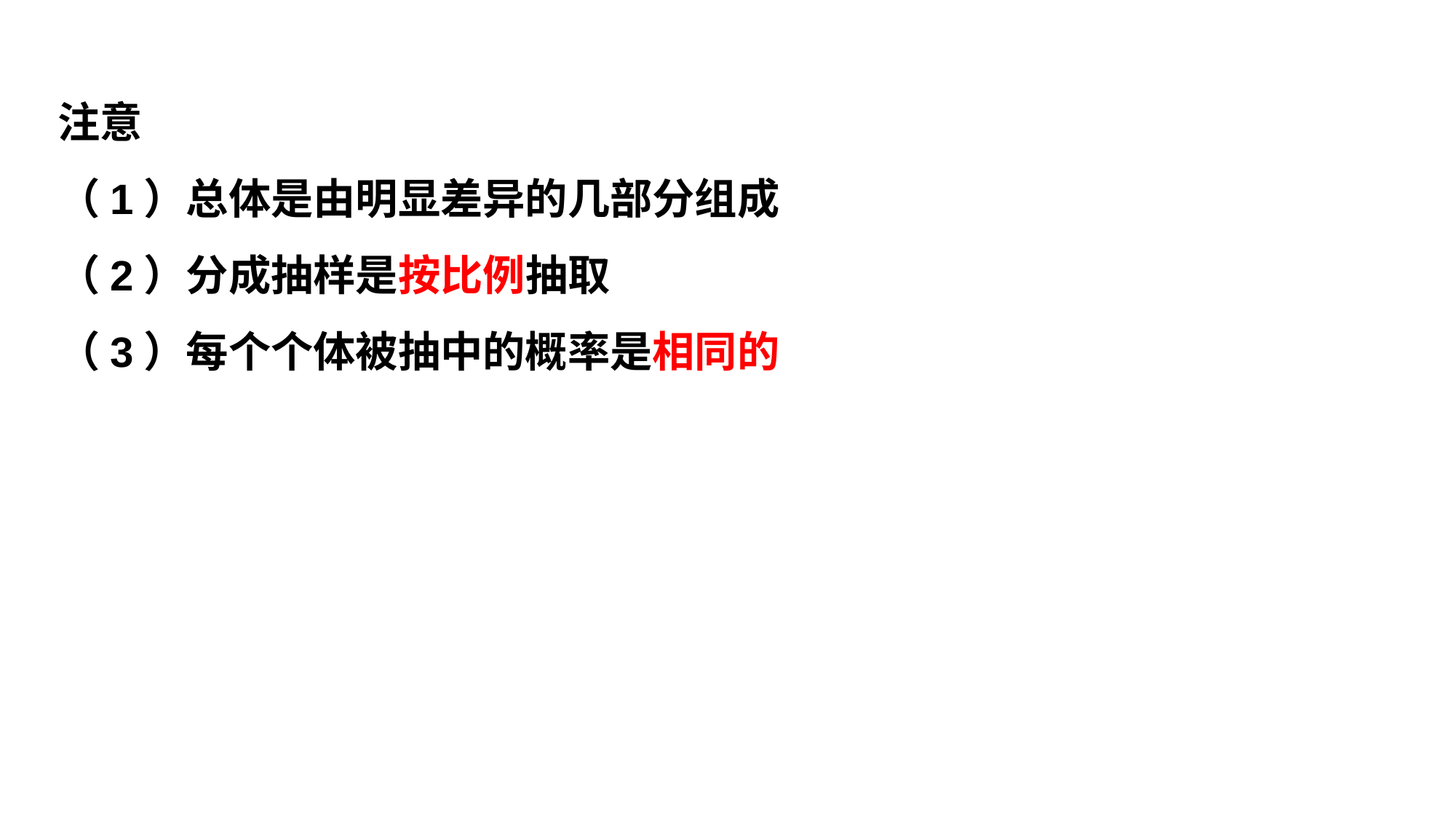

注意
（1）总体是由明显差异的几部分组成
（2）分成抽样是按比例抽取
（3）每个个体被抽中的概率是相同的